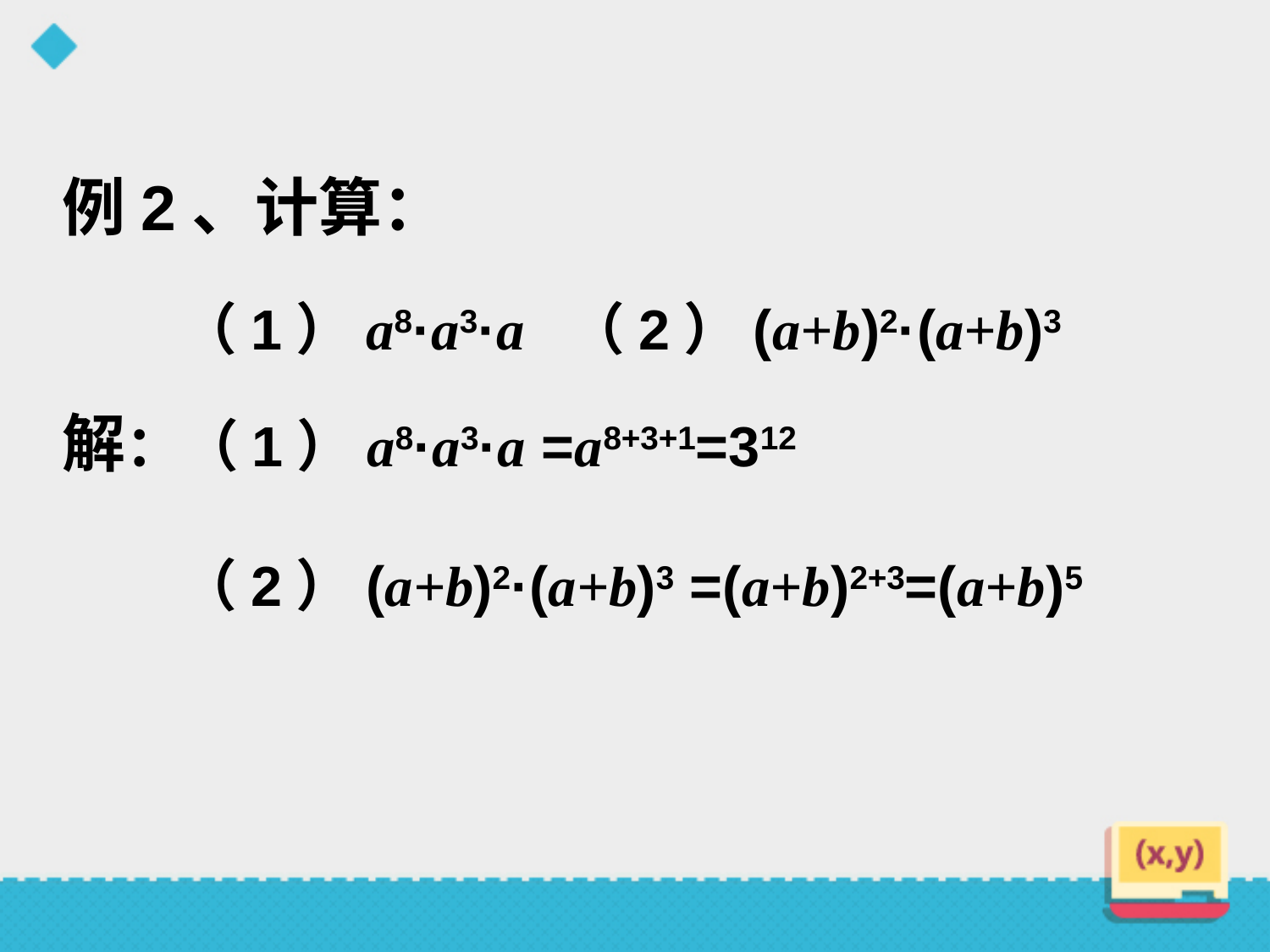

例2、计算：
（1）a8·a3·a  （2）(a+b)2·(a+b)3
解：（1）a8·a3·a =a8+3+1=312
（2）(a+b)2·(a+b)3 =(a+b)2+3=(a+b)5